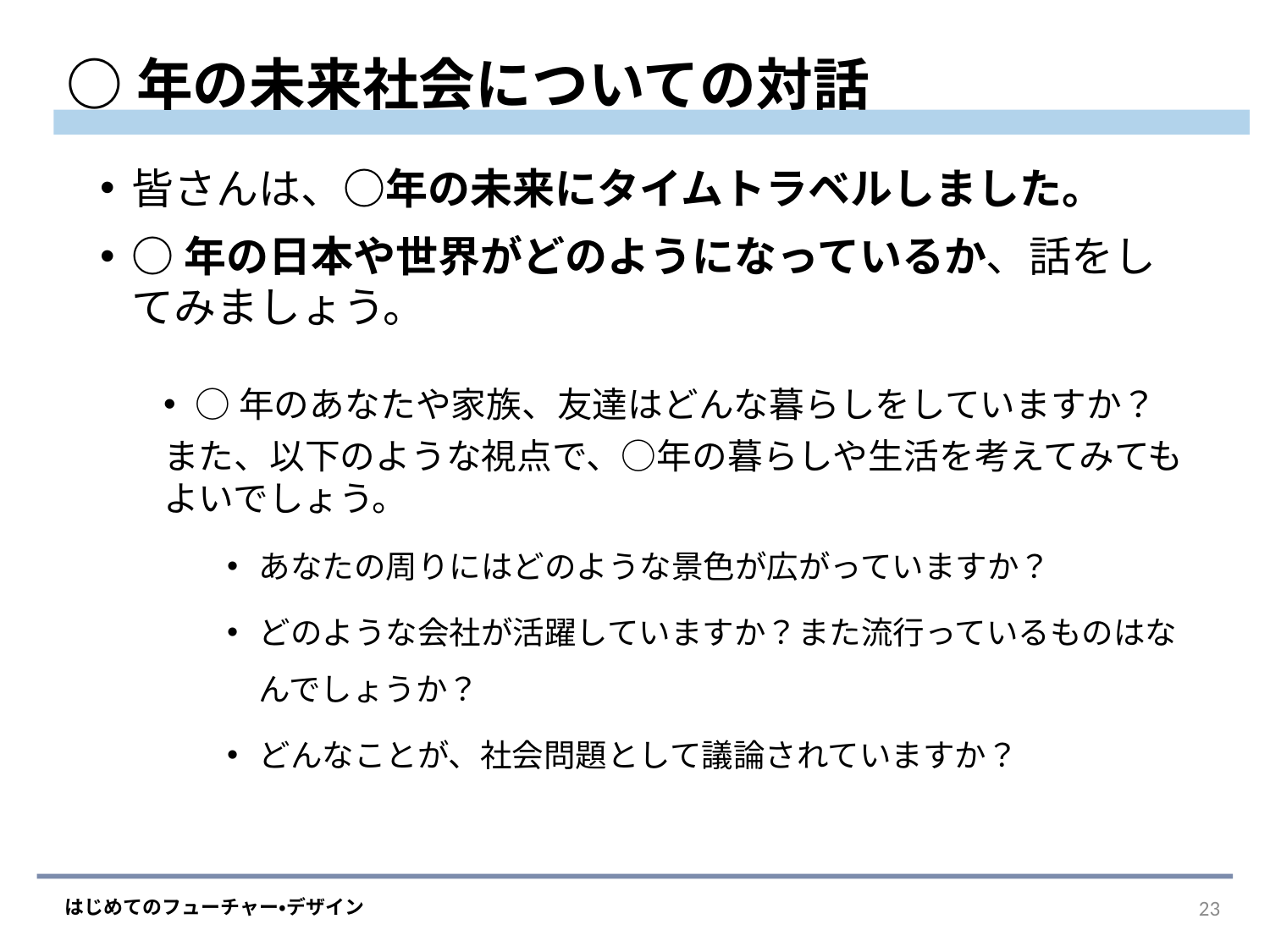

# ○年の未来社会についての対話
皆さんは、○年の未来にタイムトラベルしました。
○年の日本や世界がどのようになっているか、話をしてみましょう。
○年のあなたや家族、友達はどんな暮らしをしていますか？
また、以下のような視点で、○年の暮らしや生活を考えてみてもよいでしょう。
あなたの周りにはどのような景色が広がっていますか？
どのような会社が活躍していますか？また流行っているものはなんでしょうか？
どんなことが、社会問題として議論されていますか？

23